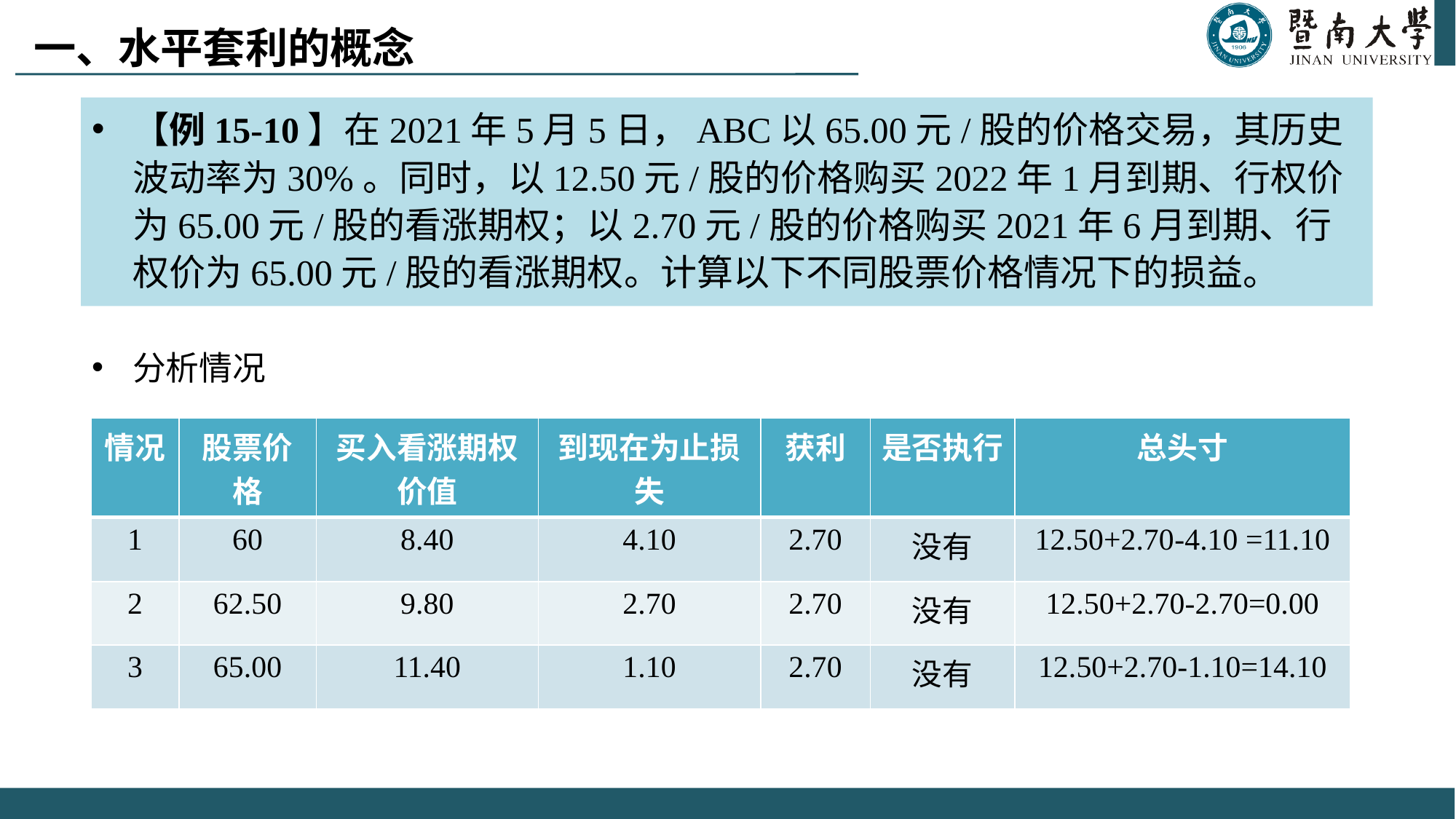

# 一、水平套利的概念
【例15-10】在2021年5月5日，ABC以65.00元/股的价格交易，其历史波动率为30%。同时，以12.50元/股的价格购买2022年1月到期、行权价为65.00元/股的看涨期权；以2.70元/股的价格购买2021年6月到期、行权价为65.00元/股的看涨期权。计算以下不同股票价格情况下的损益。

分析情况
| 情况 | 股票价格 | 买入看涨期权价值 | 到现在为止损失 | 获利 | 是否执行 | 总头寸 |
| --- | --- | --- | --- | --- | --- | --- |
| 1 | 60 | 8.40 | 4.10 | 2.70 | 没有 | 12.50+2.70-4.10 =11.10 |
| 2 | 62.50 | 9.80 | 2.70 | 2.70 | 没有 | 12.50+2.70-2.70=0.00 |
| 3 | 65.00 | 11.40 | 1.10 | 2.70 | 没有 | 12.50+2.70-1.10=14.10 |